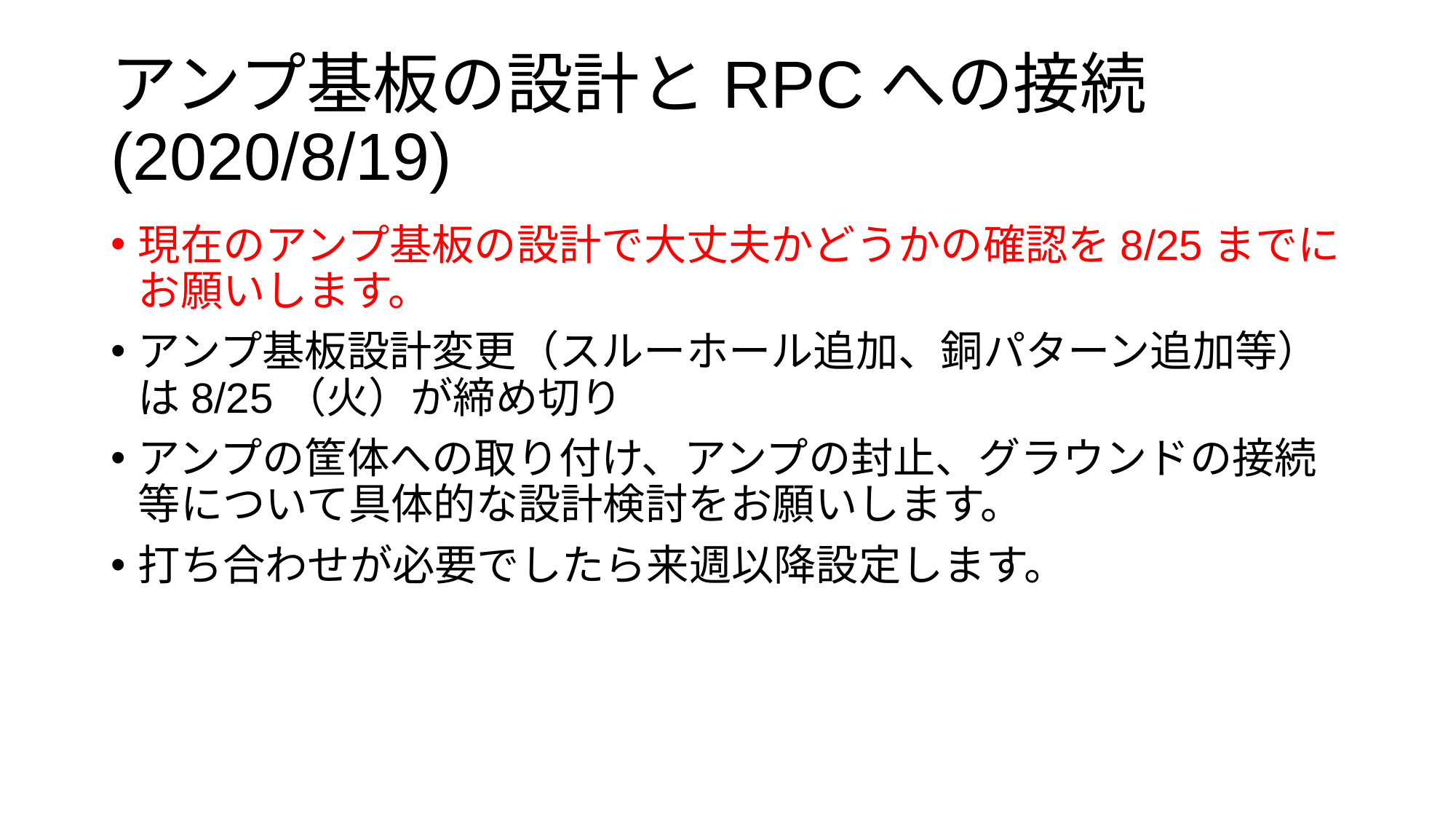

# アンプ基板の設計とRPCへの接続 (2020/8/19)
現在のアンプ基板の設計で大丈夫かどうかの確認を8/25までにお願いします。
アンプ基板設計変更（スルーホール追加、銅パターン追加等）は8/25（火）が締め切り
アンプの筐体への取り付け、アンプの封止、グラウンドの接続等について具体的な設計検討をお願いします。
打ち合わせが必要でしたら来週以降設定します。